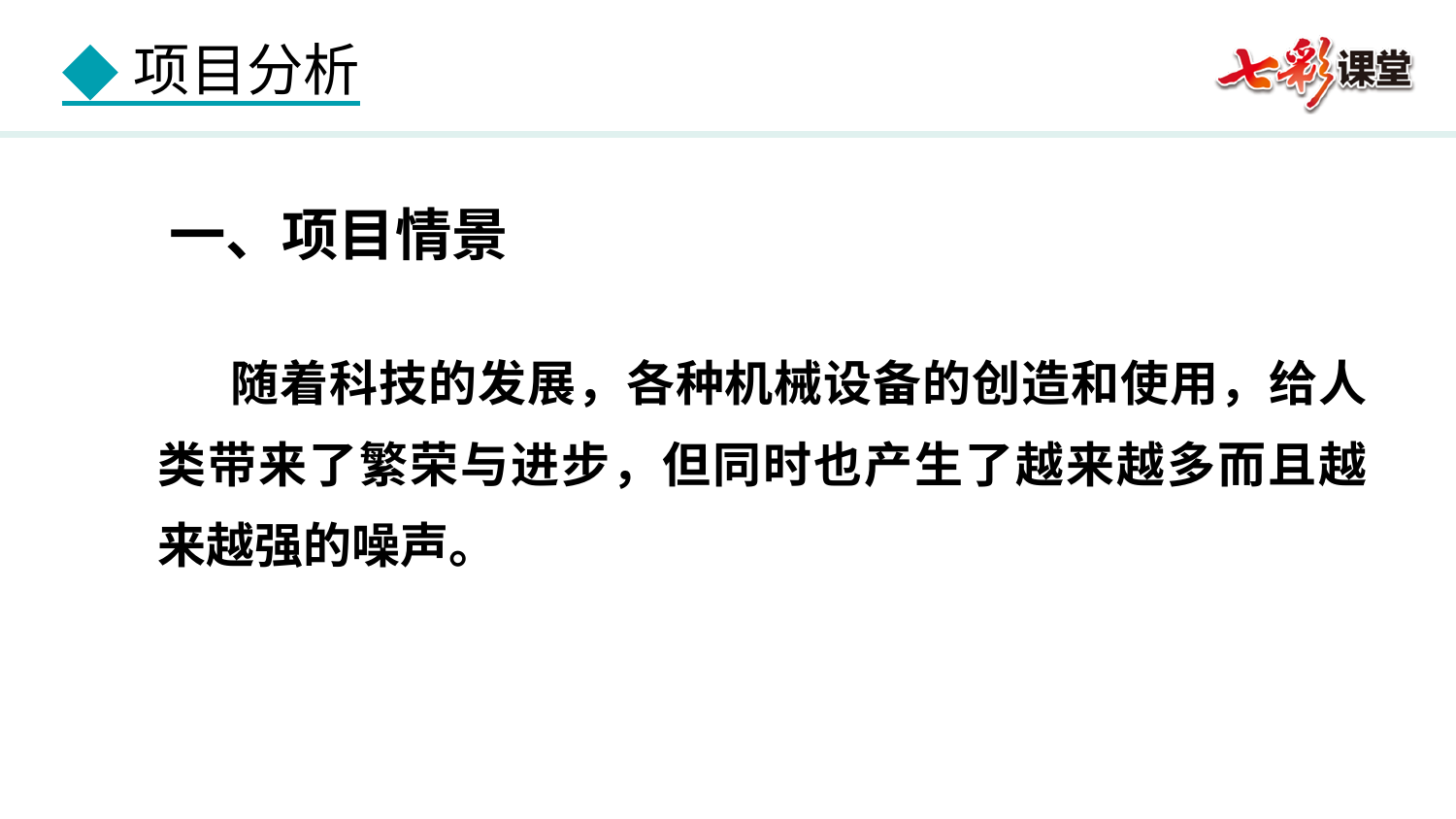

一、项目情景
随着科技的发展，各种机械设备的创造和使用，给人类带来了繁荣与进步，但同时也产生了越来越多而且越来越强的噪声。